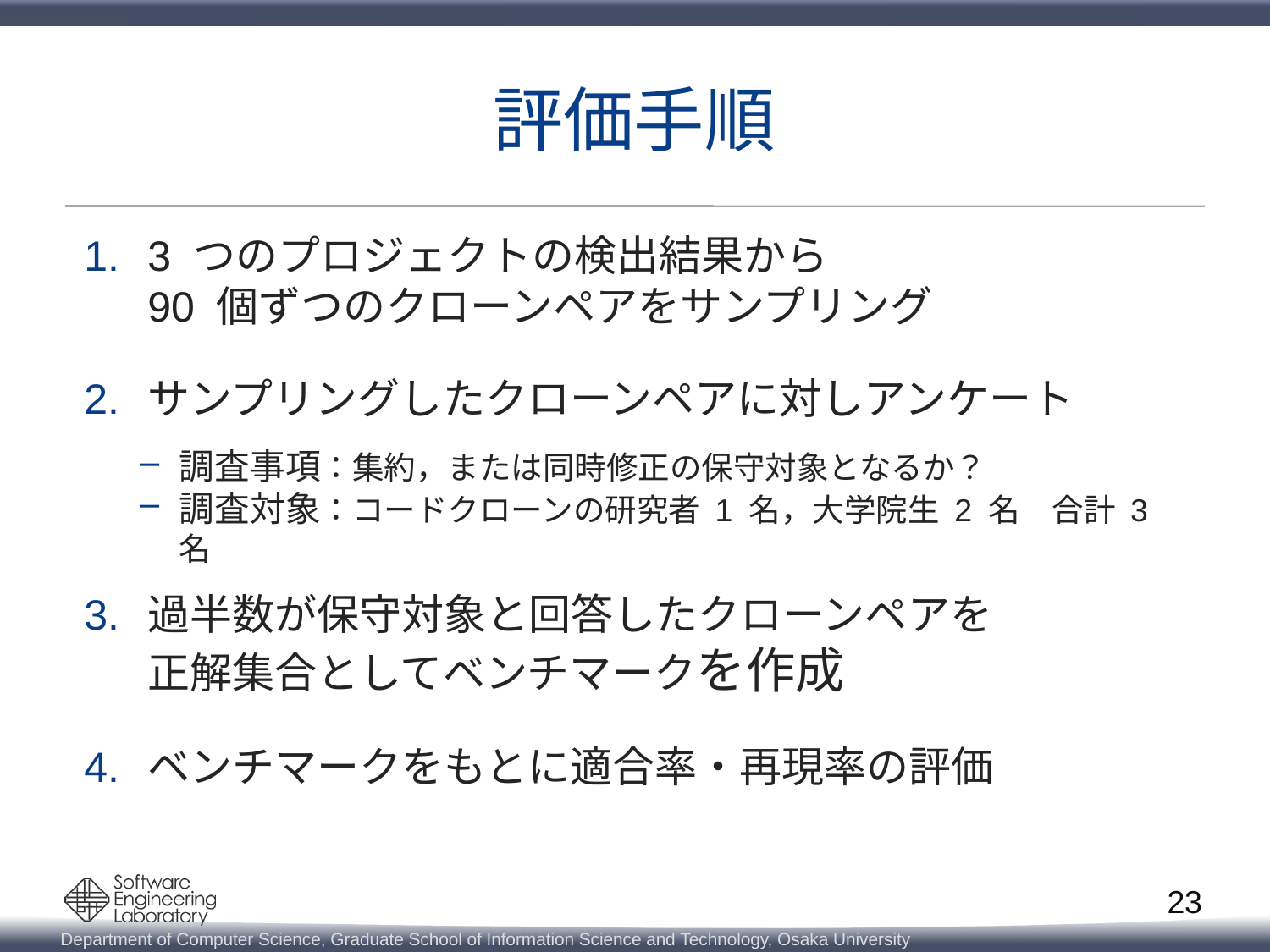

# 評価手順
3 つのプロジェクトの検出結果から
90 個ずつのクローンペアをサンプリング
サンプリングしたクローンペアに対しアンケート
調査事項：集約，または同時修正の保守対象となるか？
調査対象：コードクローンの研究者 1 名，大学院生 2 名　合計 3 名
過半数が保守対象と回答したクローンペアを
正解集合としてベンチマークを作成
ベンチマークをもとに適合率・再現率の評価
23